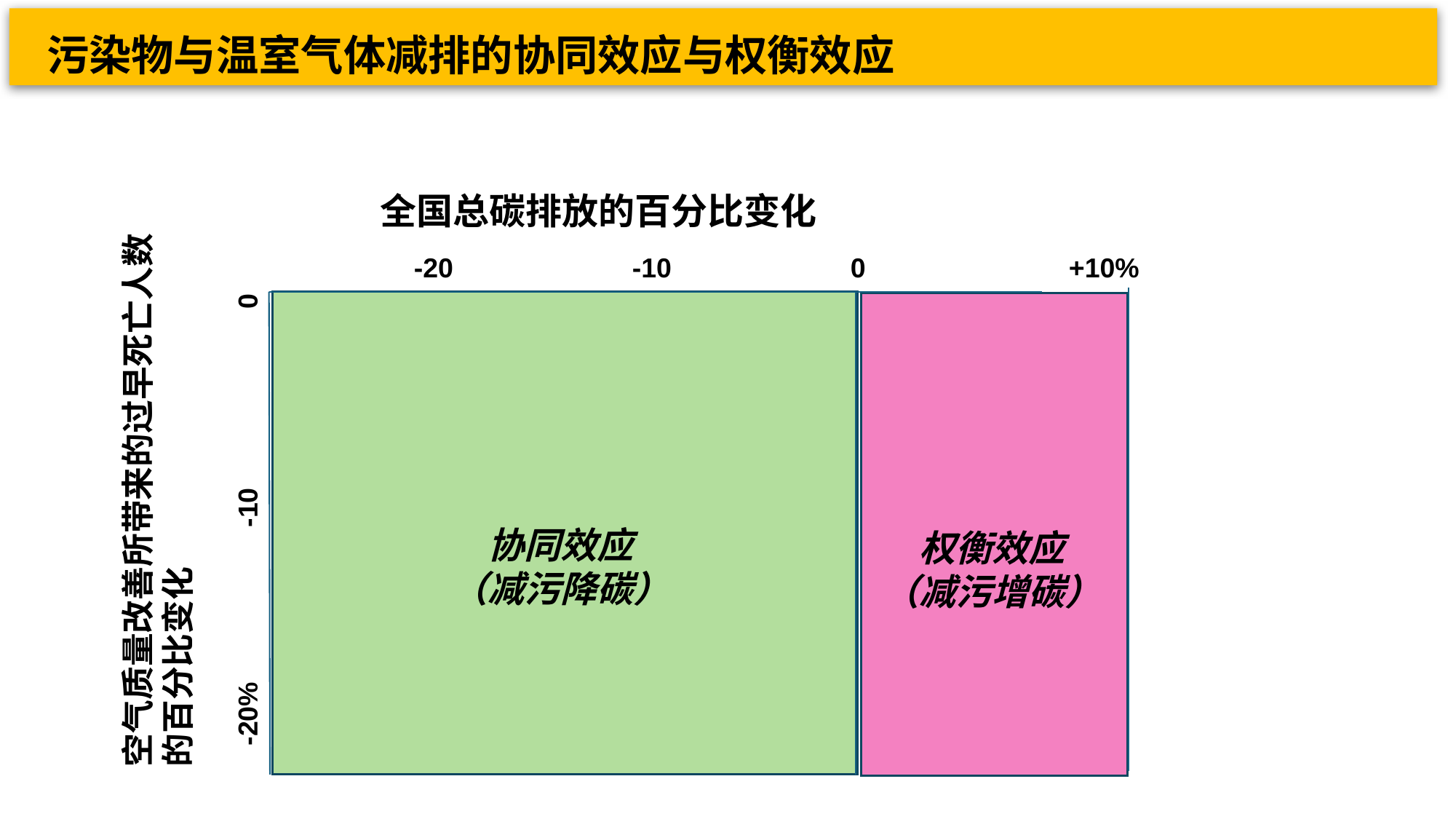

污染物与温室气体减排的协同效应与权衡效应
全国总碳排放的百分比变化
		-20		-10		0		+10%

空气质量改善所带来的过早死亡人数的百分比变化
-20%		-10		0
协同效应
（减污降碳）
权衡效应
（减污增碳）